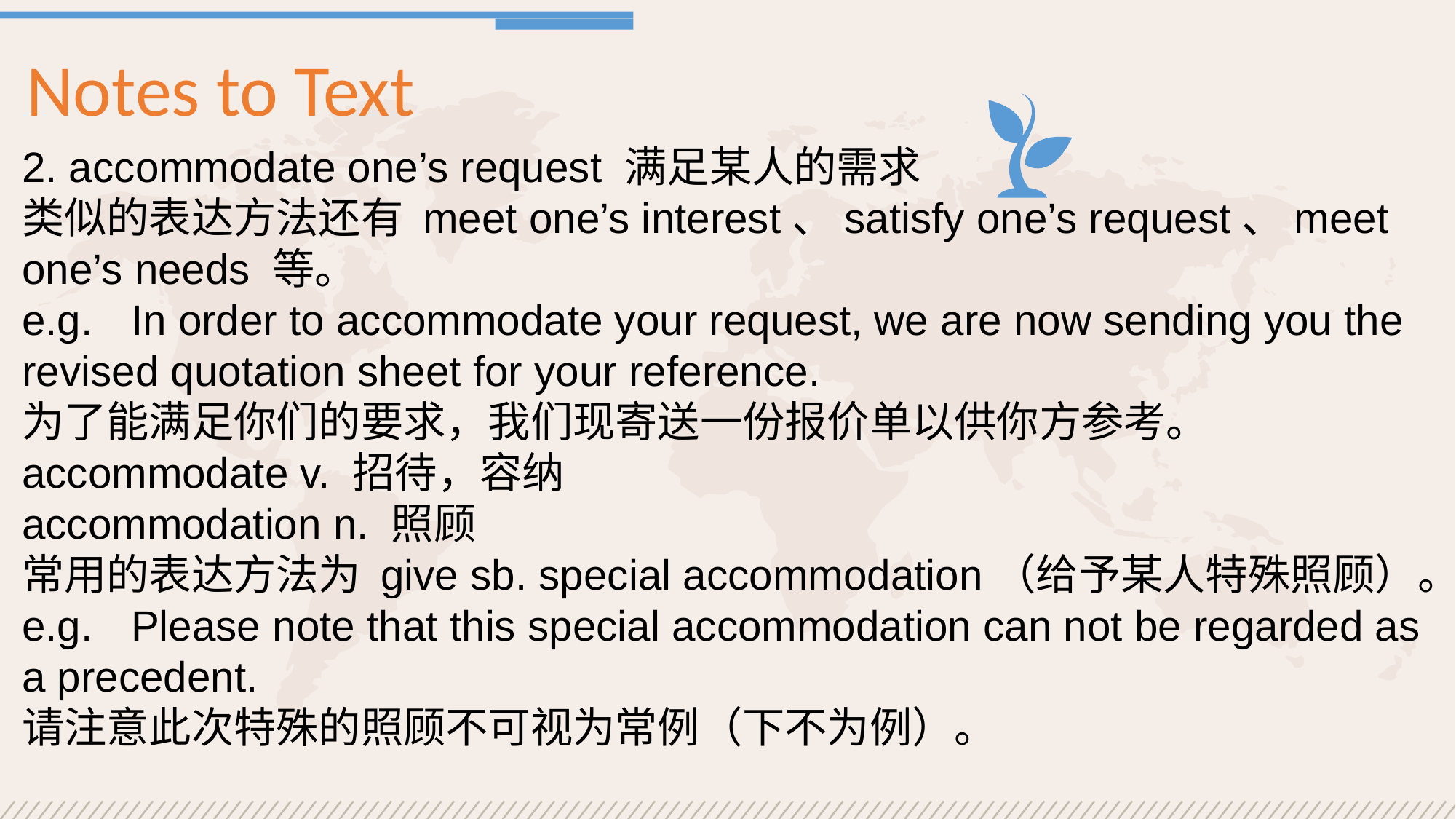

Notes to Text

2. accommodate one’s request 满足某人的需求
类似的表达方法还有 meet one’s interest、satisfy one’s request、meet one’s needs 等。
e.g.	In order to accommodate your request, we are now sending you the revised quotation sheet for your reference.
为了能满足你们的要求，我们现寄送一份报价单以供你方参考。
accommodate v. 招待，容纳
accommodation n. 照顾
常用的表达方法为 give sb. special accommodation（给予某人特殊照顾）。
e.g.	Please note that this special accommodation can not be regarded as a precedent.
请注意此次特殊的照顾不可视为常例（下不为例）。